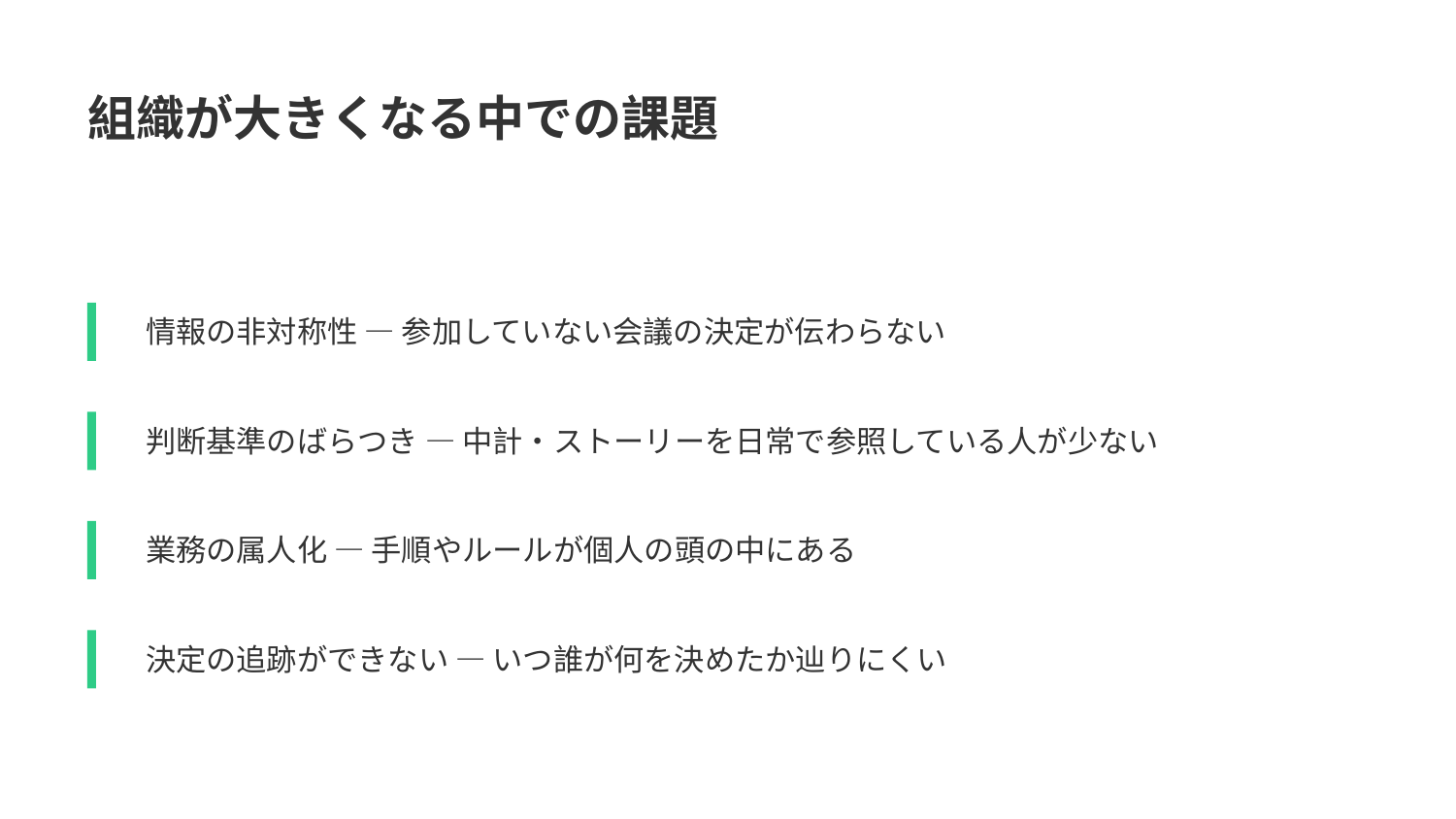

組織が大きくなる中での課題
情報の非対称性 — 参加していない会議の決定が伝わらない

判断基準のばらつき — 中計・ストーリーを日常で参照している人が少ない

業務の属人化 — 手順やルールが個人の頭の中にある

決定の追跡ができない — いつ誰が何を決めたか辿りにくい